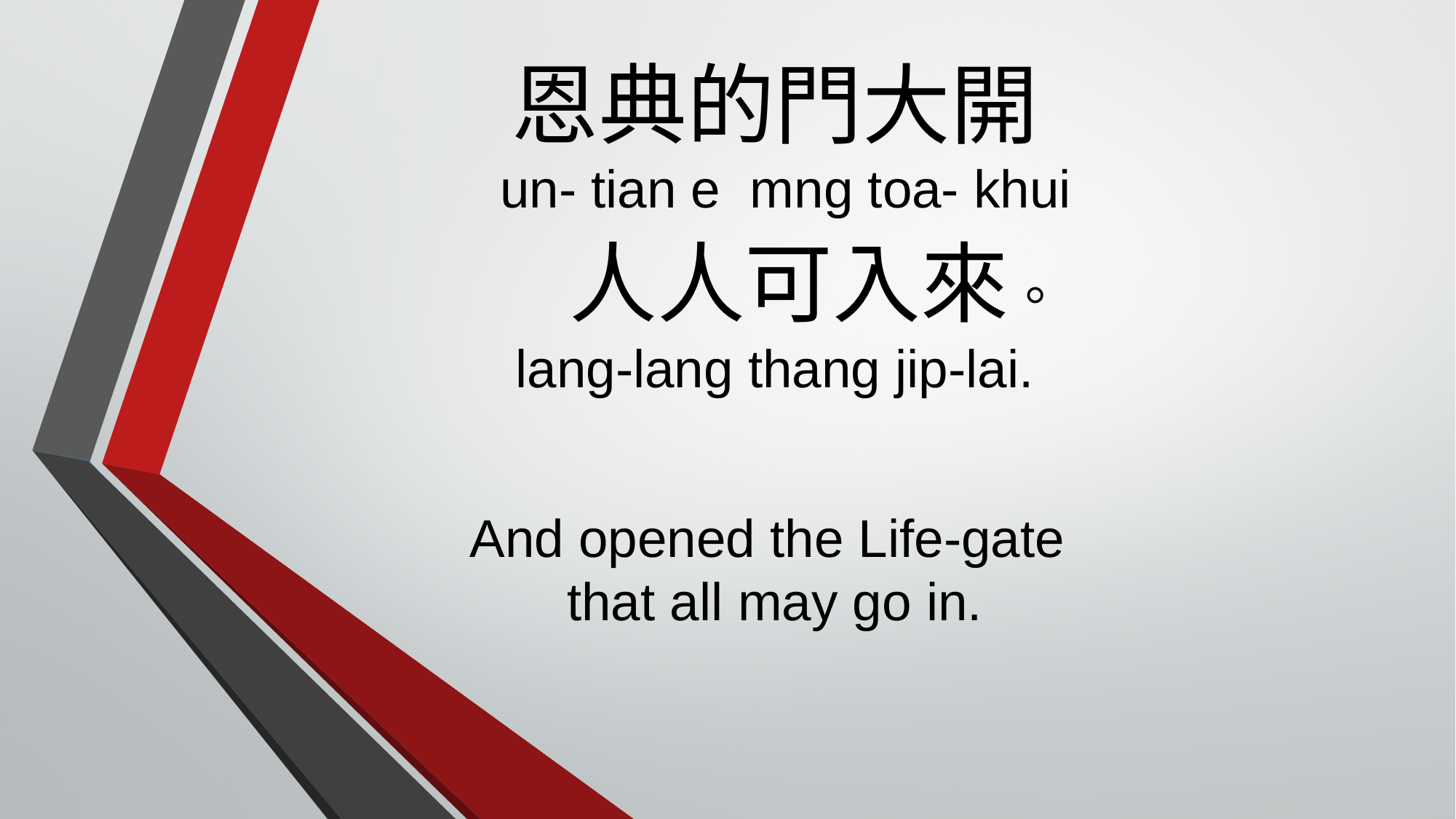

# 恩典的門大開 un- tian e  mng toa- khui 人人可入來。 lang-lang thang jip-lai. And opened the Life-gate that all may go in.